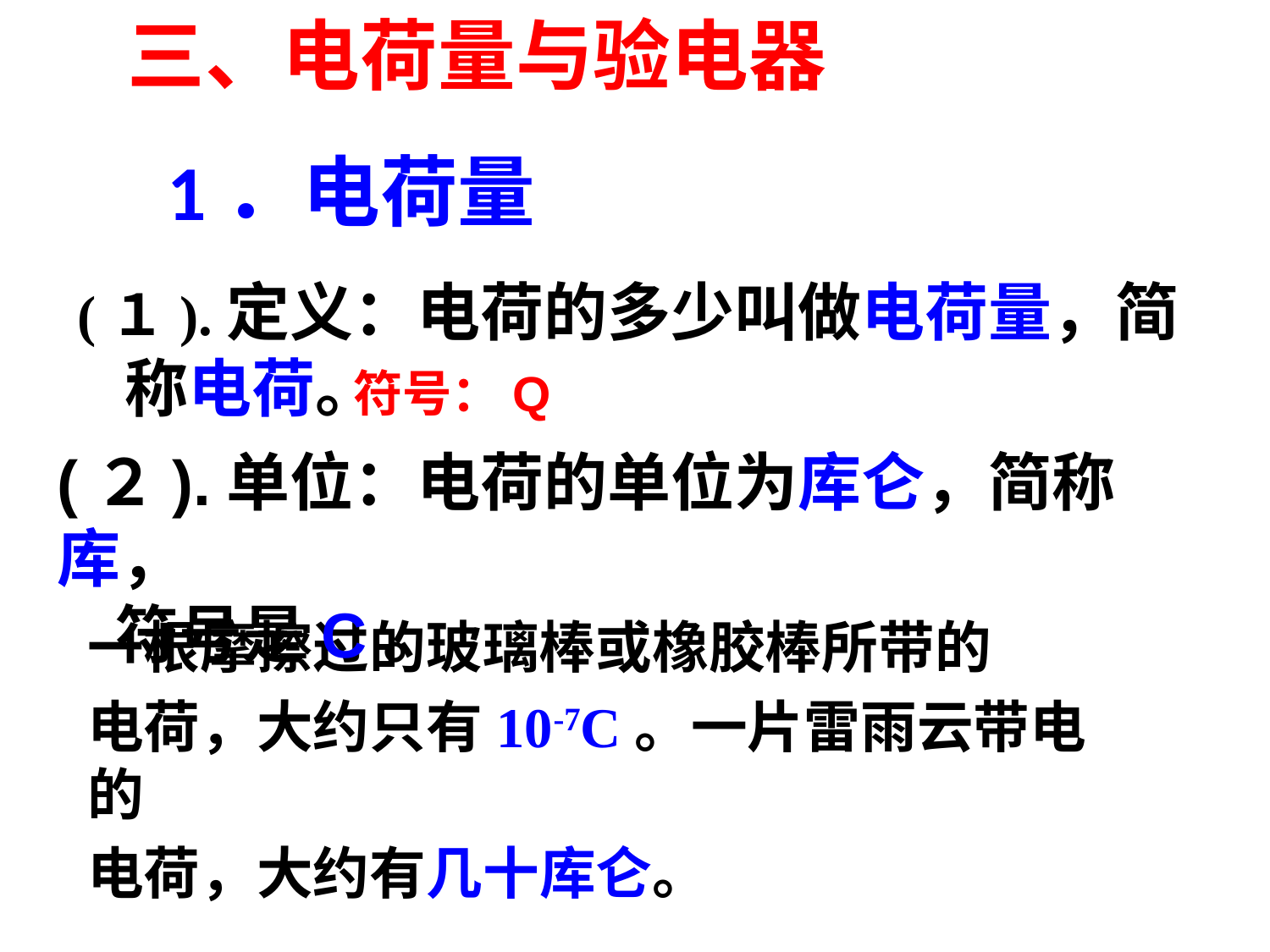

三、电荷量与验电器
# 1．电荷量
(１).定义：电荷的多少叫做电荷量，简称电荷。

符号：Q
(２).单位：电荷的单位为库仑，简称库，
   符号是C。
一根摩擦过的玻璃棒或橡胶棒所带的
电荷，大约只有10-7C。一片雷雨云带电的
电荷，大约有几十库仑。